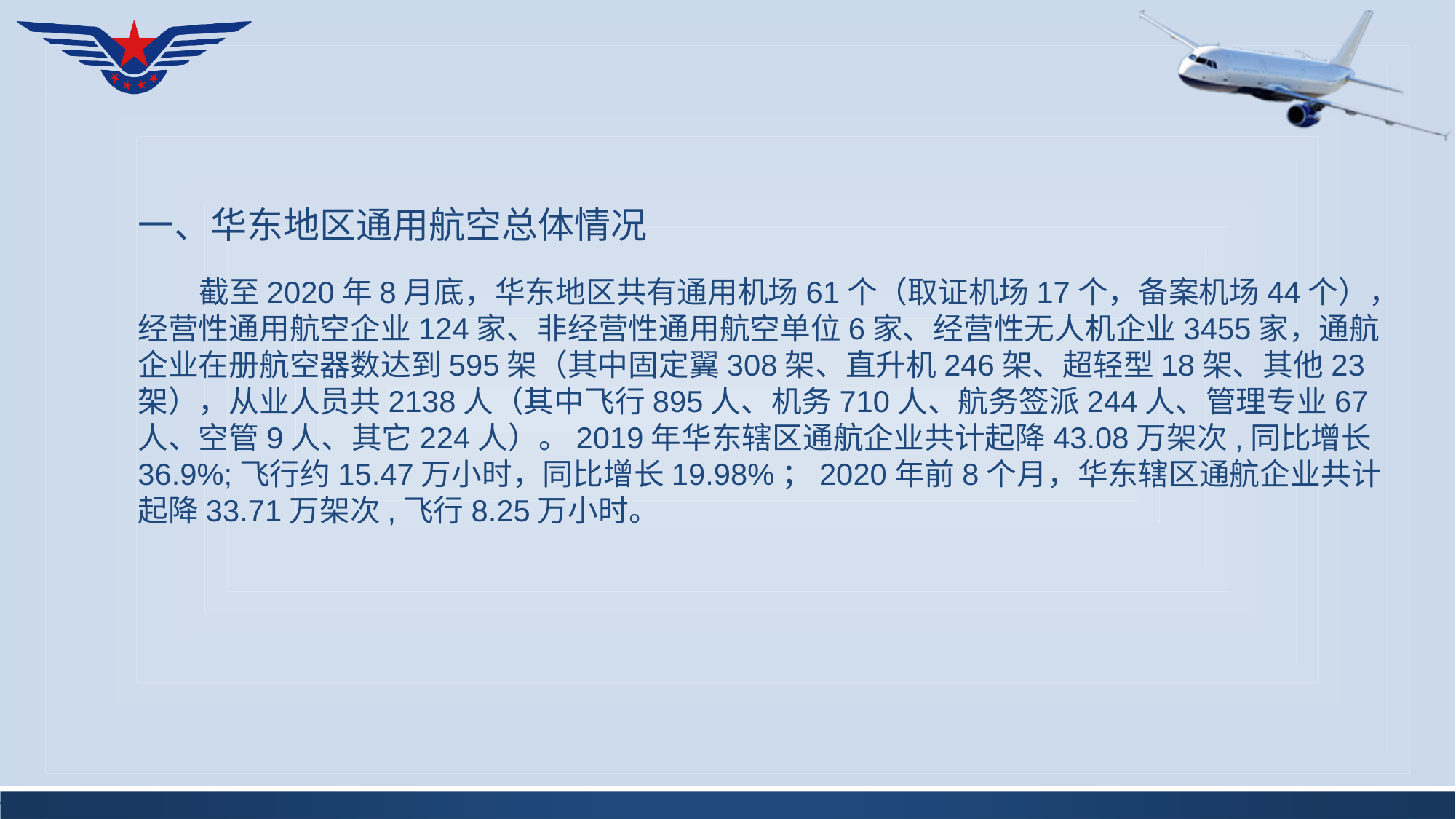

一、华东地区通用航空总体情况
        截至2020年8月底，华东地区共有通用机场61个（取证机场17个，备案机场44个），经营性通用航空企业124家、非经营性通用航空单位6家、经营性无人机企业3455家，通航企业在册航空器数达到595架（其中固定翼308架、直升机246架、超轻型18架、其他23架），从业人员共2138人（其中飞行895人、机务710人、航务签派244人、管理专业67人、空管9人、其它224人）。2019年华东辖区通航企业共计起降43.08万架次,同比增长36.9%;飞行约15.47万小时，同比增长19.98%；2020年前8个月，华东辖区通航企业共计起降33.71万架次,飞行8.25万小时。